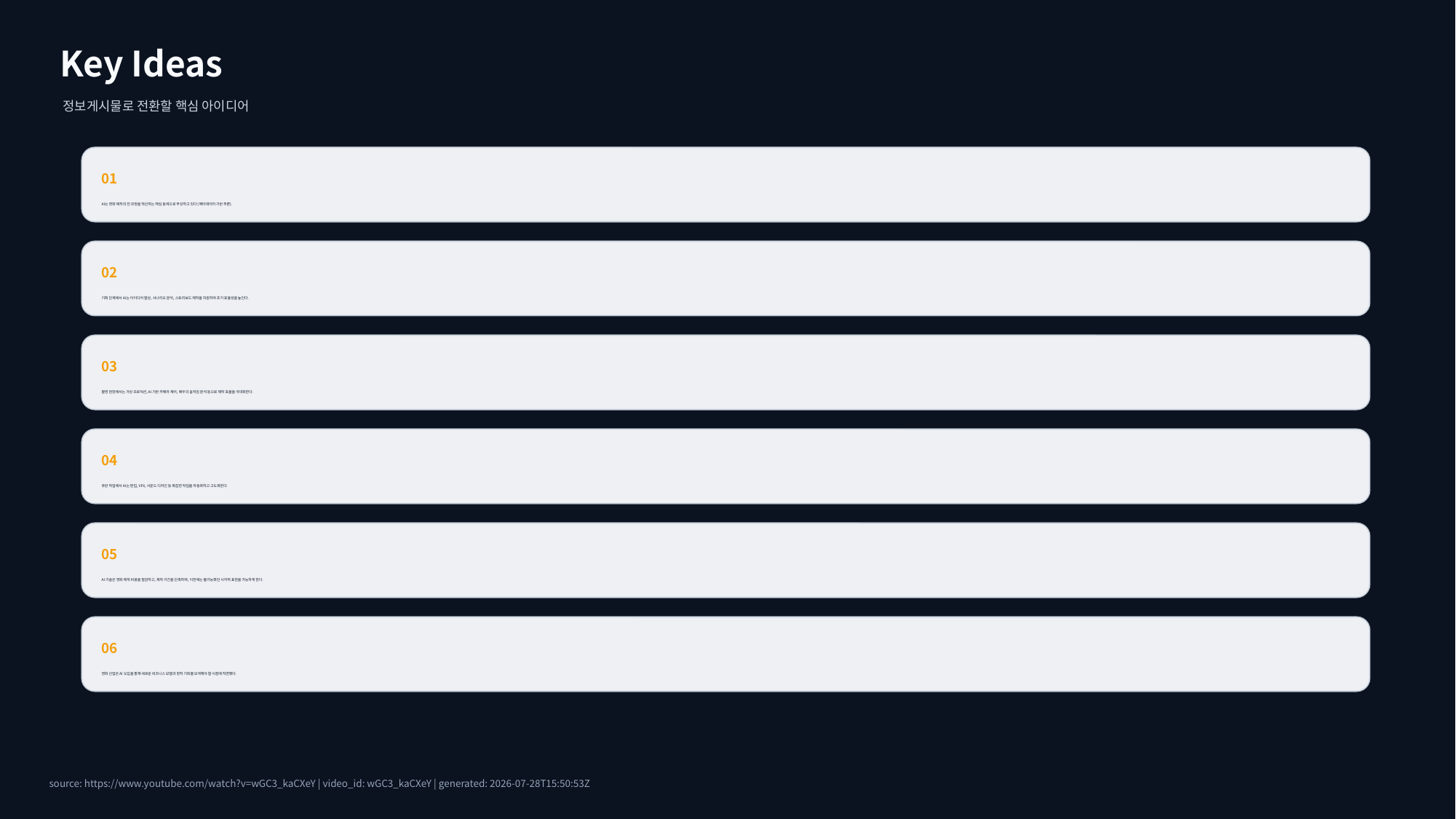

Key Ideas
정보게시물로 전환할 핵심 아이디어

01
AI는 영화 제작의 전 과정을 혁신하는 핵심 동력으로 부상하고 있다 (메타데이터 기반 추론).

02
기획 단계에서 AI는 아이디어 발상, 시나리오 분석, 스토리보드 제작을 지원하여 초기 효율성을 높인다.

03
촬영 현장에서는 가상 프로덕션, AI 기반 카메라 제어, 배우의 움직임 분석 등으로 제작 효율을 극대화한다.

04
후반 작업에서 AI는 편집, VFX, 사운드 디자인 등 복잡한 작업을 자동화하고 고도화한다.

05
AI 기술은 영화 제작 비용을 절감하고, 제작 기간을 단축하며, 이전에는 불가능했던 시각적 표현을 가능하게 한다.

06
영화 산업은 AI 도입을 통해 새로운 비즈니스 모델과 창작 기회를 모색해야 할 시점에 직면했다.
source: https://www.youtube.com/watch?v=wGC3_kaCXeY | video_id: wGC3_kaCXeY | generated: 2026-07-28T15:50:53Z